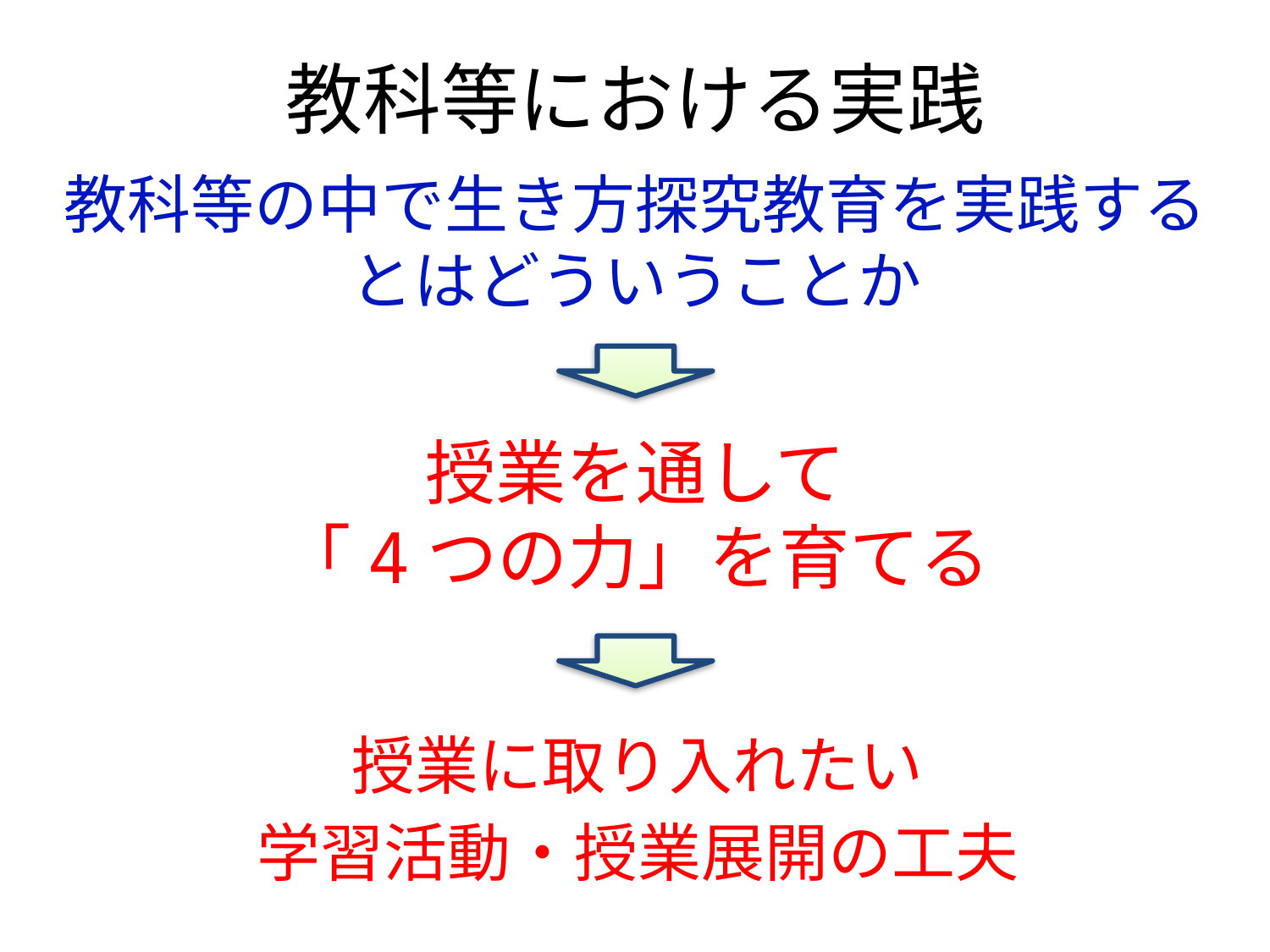

# 教科等における実践
教科等の中で生き方探究教育を実践する
とはどういうことか

授業を通して
「4つの力」を育てる

授業に取り入れたい
学習活動・授業展開の工夫